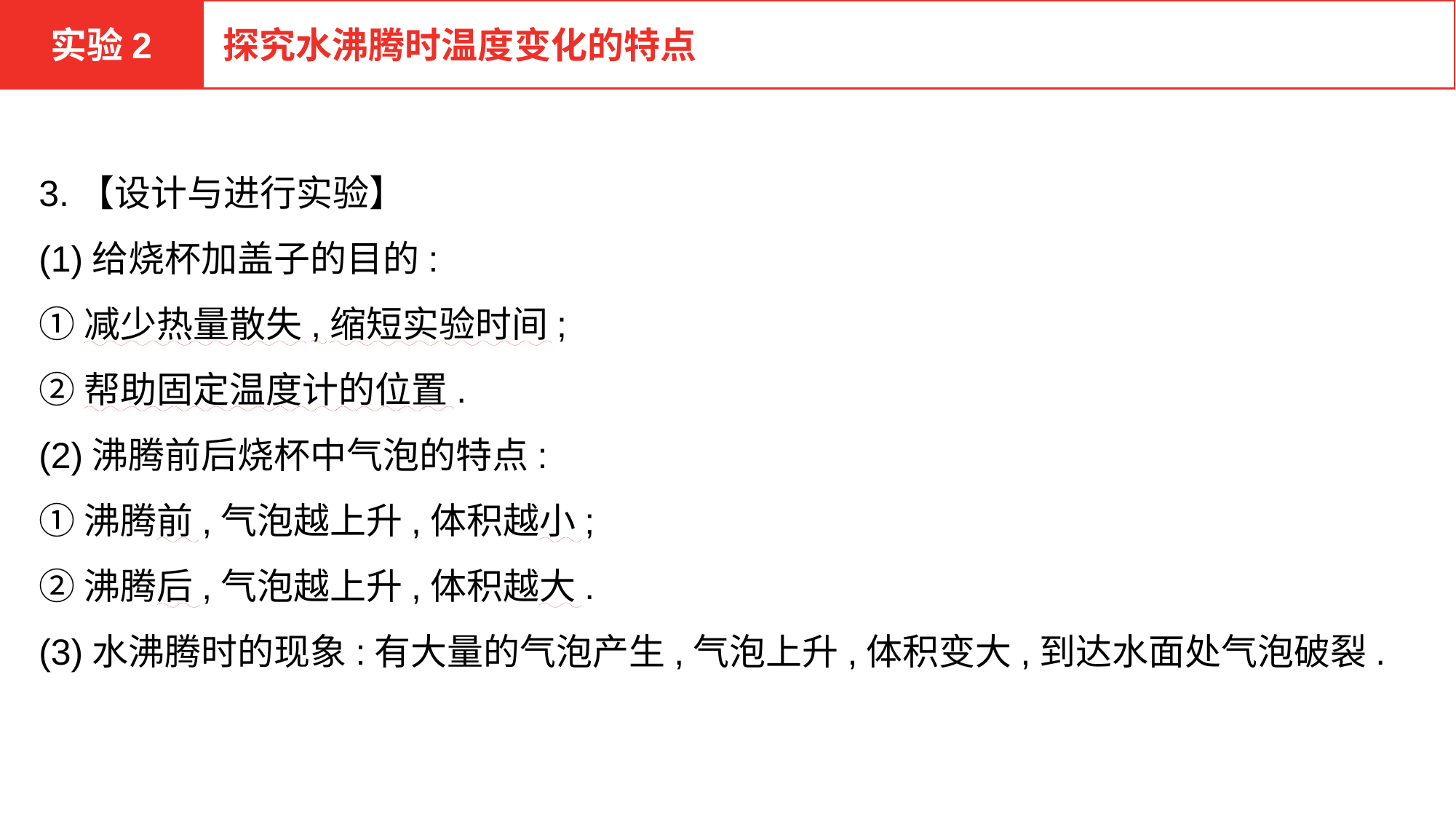

实验2
探究水沸腾时温度变化的特点
3.【设计与进行实验】
(1)给烧杯加盖子的目的:
①减少热量散失,缩短实验时间;
②帮助固定温度计的位置.
(2)沸腾前后烧杯中气泡的特点:
①沸腾前,气泡越上升,体积越小;
②沸腾后,气泡越上升,体积越大.
(3)水沸腾时的现象:有大量的气泡产生,气泡上升,体积变大,到达水面处气泡破裂.